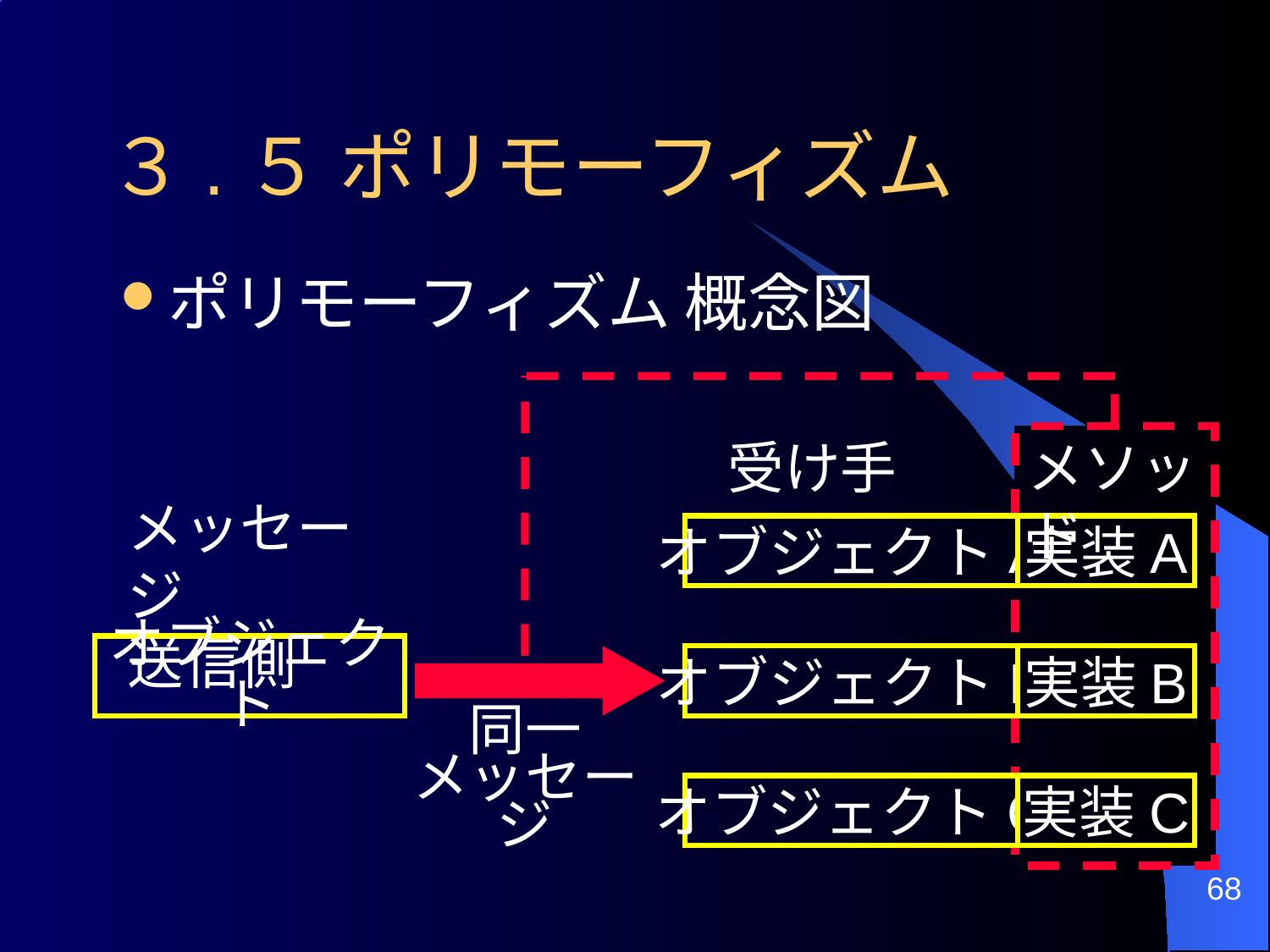

# ３.５ ポリモーフィズム
ポリモーフィズム 概念図

受け手

メソッド
メッセージ
送信側
オブジェクトA
実装A
オブジェクト
オブジェクトB
実装B

同一
メッセージ
オブジェクトC
実装C
68